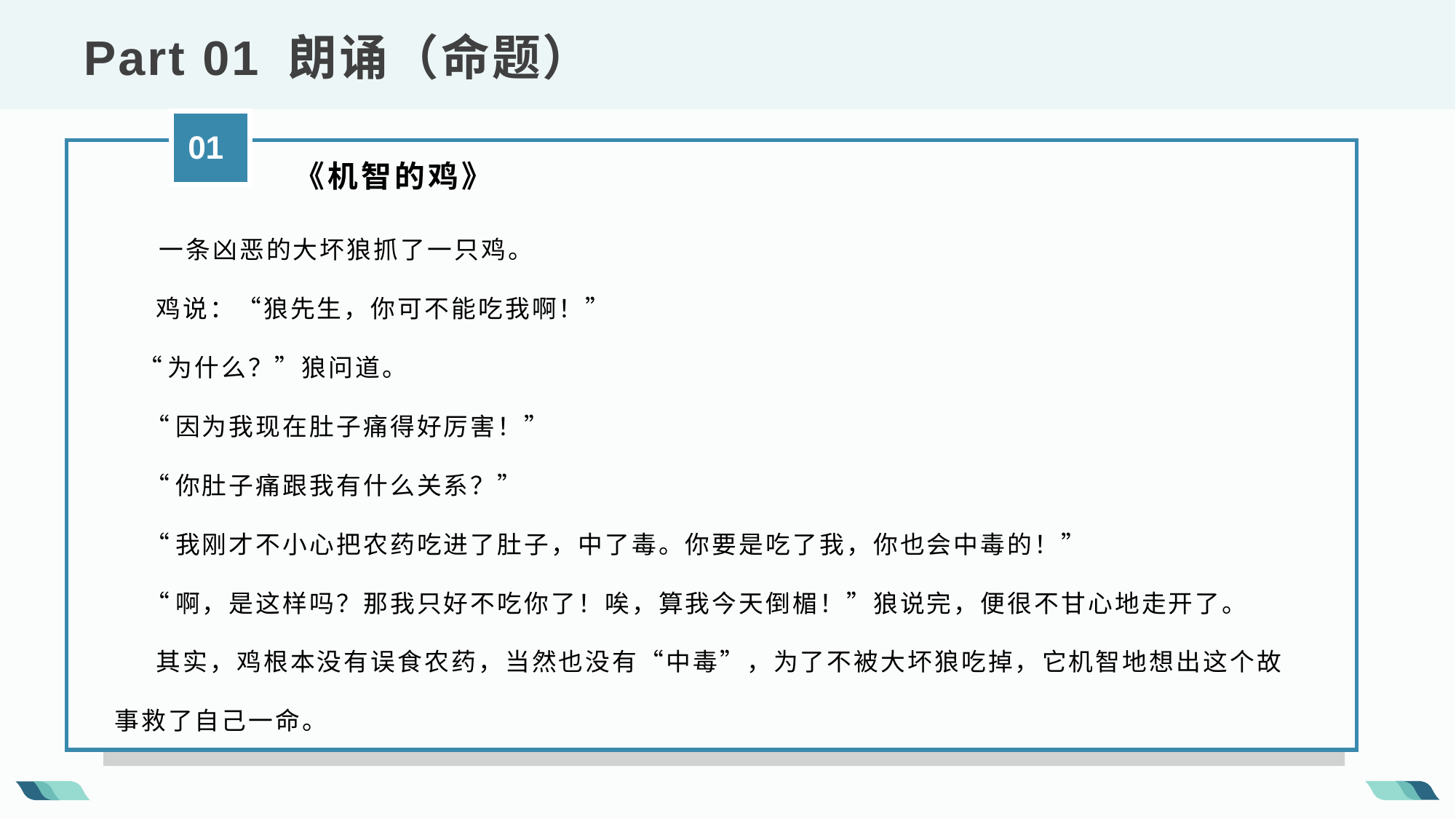

Part 01 朗诵（命题）

01
  《机智的鸡》

        一条凶恶的大坏狼抓了一只鸡。
     鸡说：“狼先生，你可不能吃我啊！”
   “为什么？”狼问道。
    “因为我现在肚子痛得好厉害！”
    “你肚子痛跟我有什么关系？”
    “我刚才不小心把农药吃进了肚子，中了毒。你要是吃了我，你也会中毒的！”
    “啊，是这样吗？那我只好不吃你了！唉，算我今天倒楣！”狼说完，便很不甘心地走开了。
     其实，鸡根本没有误食农药，当然也没有“中毒”，为了不被大坏狼吃掉，它机智地想出这个故事救了自己一命。